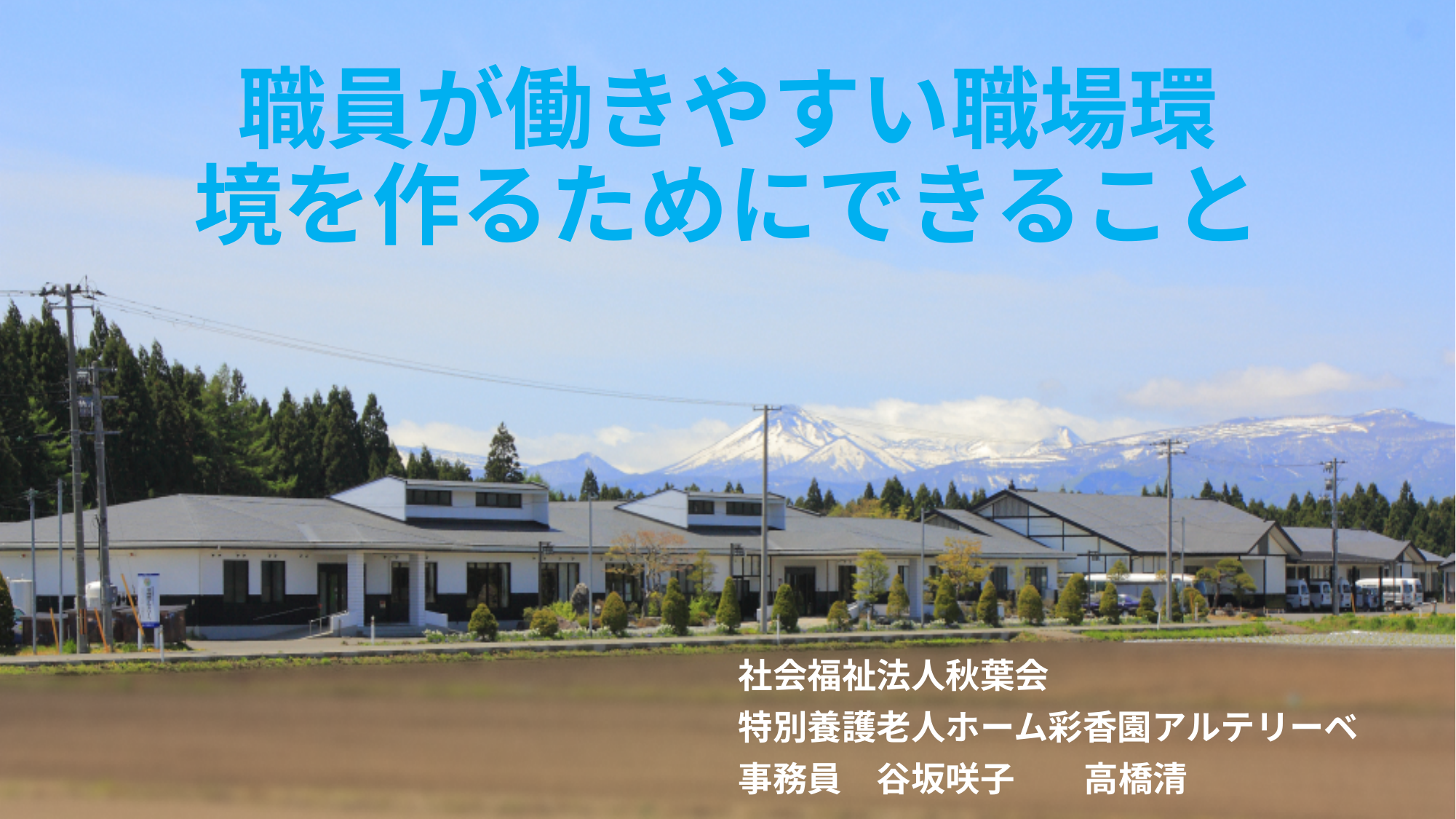

# 職員が働きやすい職場環境を作るためにできること
社会福祉法人秋葉会
特別養護老人ホーム彩香園アルテリーベ
事務員　谷坂咲子　　高橋清